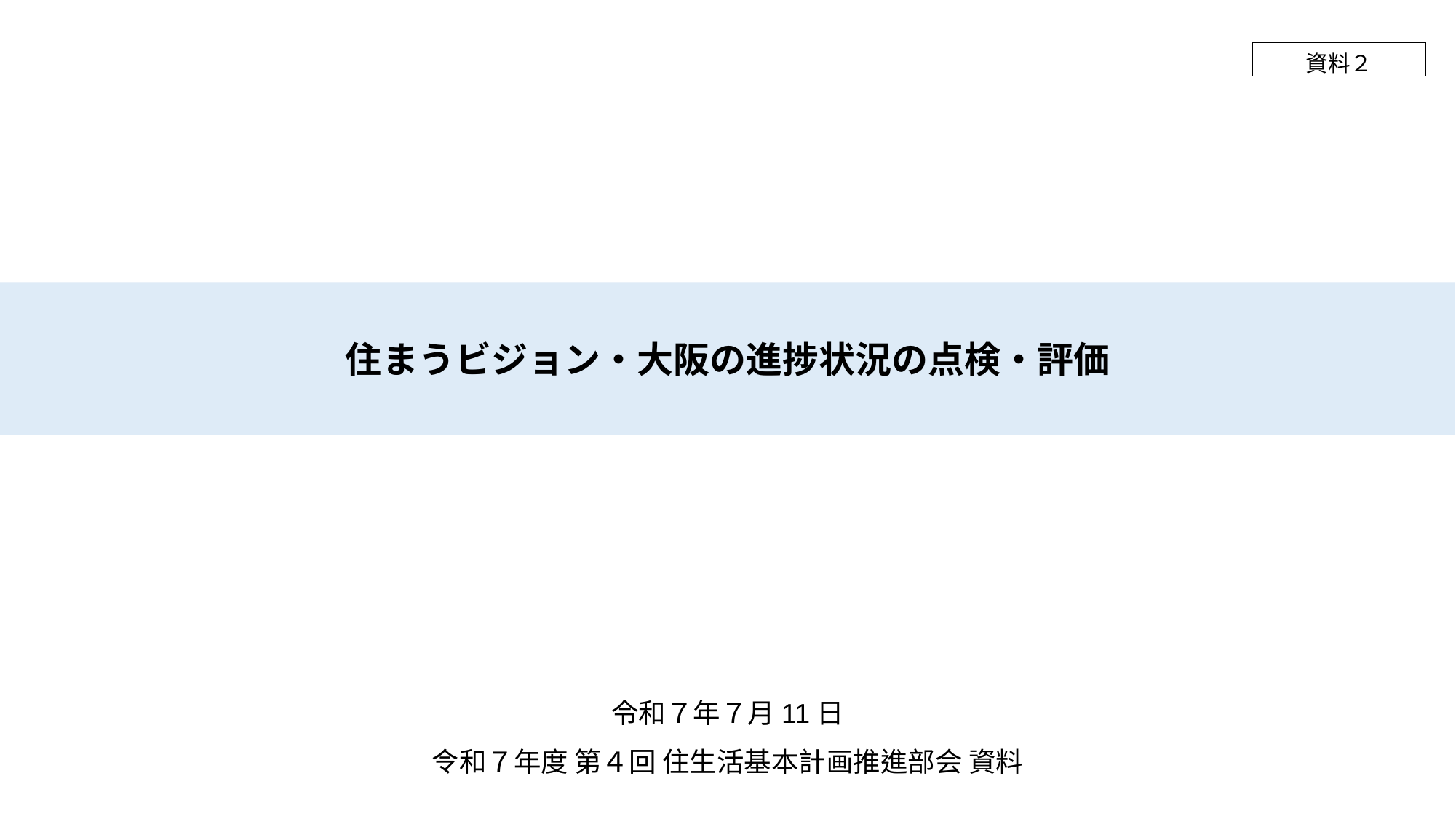

資料２
住まうビジョン・大阪の進捗状況の点検・評価
令和７年７月11日
令和７年度 第４回 住生活基本計画推進部会 資料